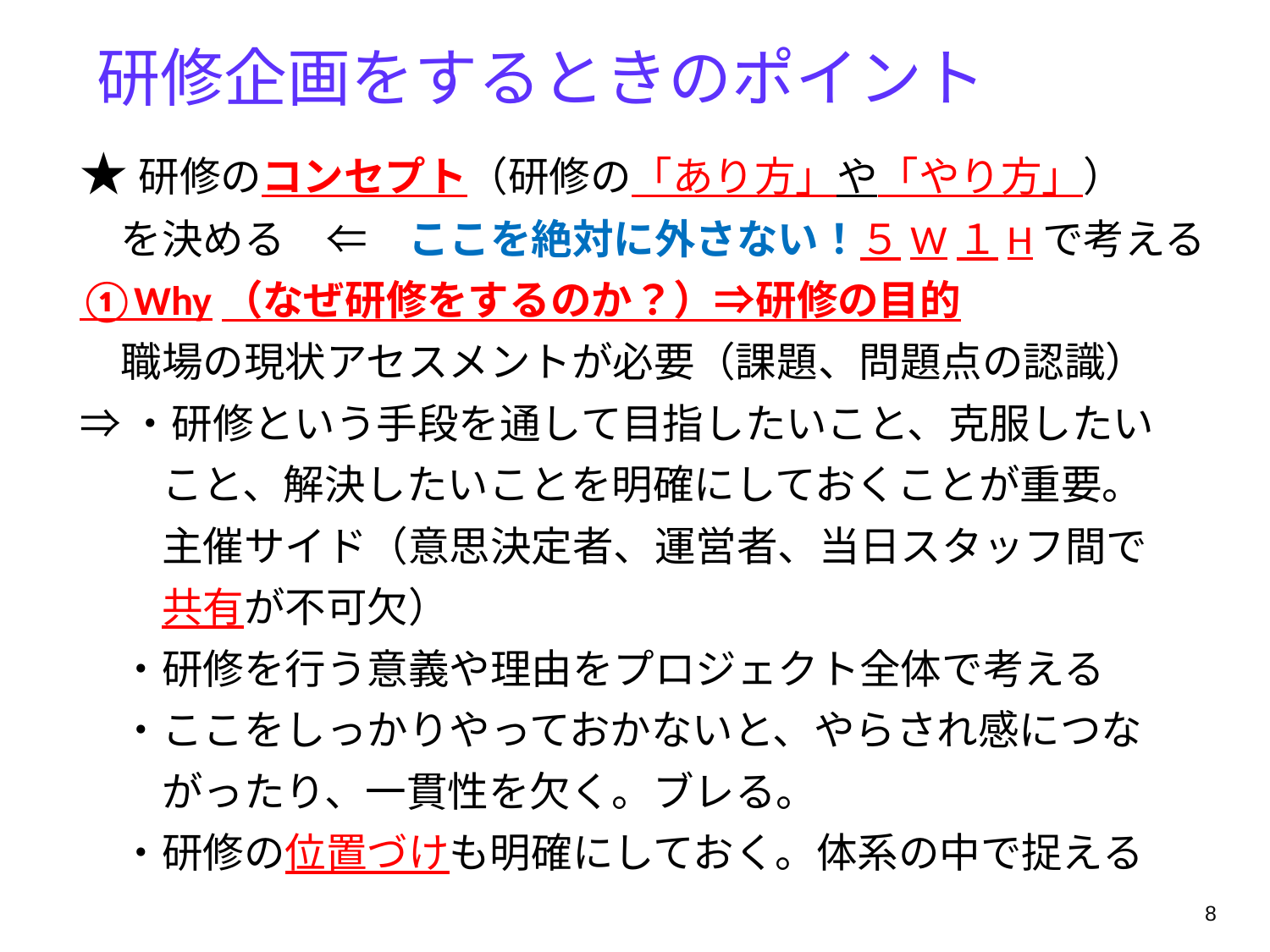

# 研修企画をするときのポイント
★研修のコンセプト（研修の「あり方」や「やり方」）
　を決める　⇐　ここを絶対に外さない！５W１Hで考える
①Why（なぜ研修をするのか？）⇒研修の目的
　職場の現状アセスメントが必要（課題、問題点の認識）
⇒・研修という手段を通して目指したいこと、克服したい
　　こと、解決したいことを明確にしておくことが重要。
　　主催サイド（意思決定者、運営者、当日スタッフ間で
　　共有が不可欠）
　・研修を行う意義や理由をプロジェクト全体で考える
　・ここをしっかりやっておかないと、やらされ感につな
　　がったり、一貫性を欠く。ブレる。
　・研修の位置づけも明確にしておく。体系の中で捉える
8